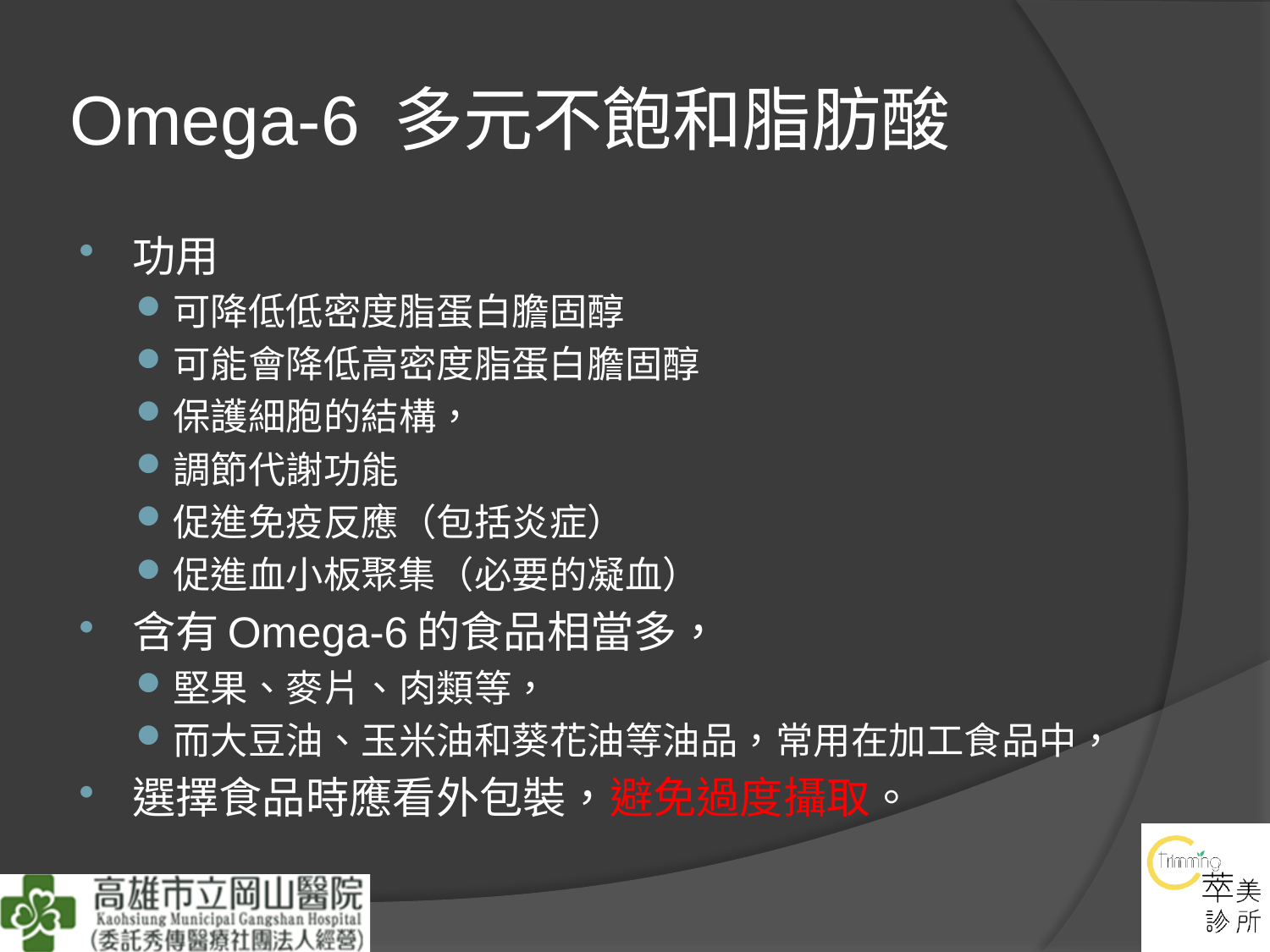

# Omega-6 多元不飽和脂肪酸
功用
可降低低密度脂蛋白膽固醇
可能會降低高密度脂蛋白膽固醇
保護細胞的結構，
調節代謝功能
促進免疫反應（包括炎症）
促進血小板聚集（必要的凝血）
含有Omega-6的食品相當多，
堅果、麥片、肉類等，
而大豆油、玉米油和葵花油等油品，常用在加工食品中，
選擇食品時應看外包裝，避免過度攝取。